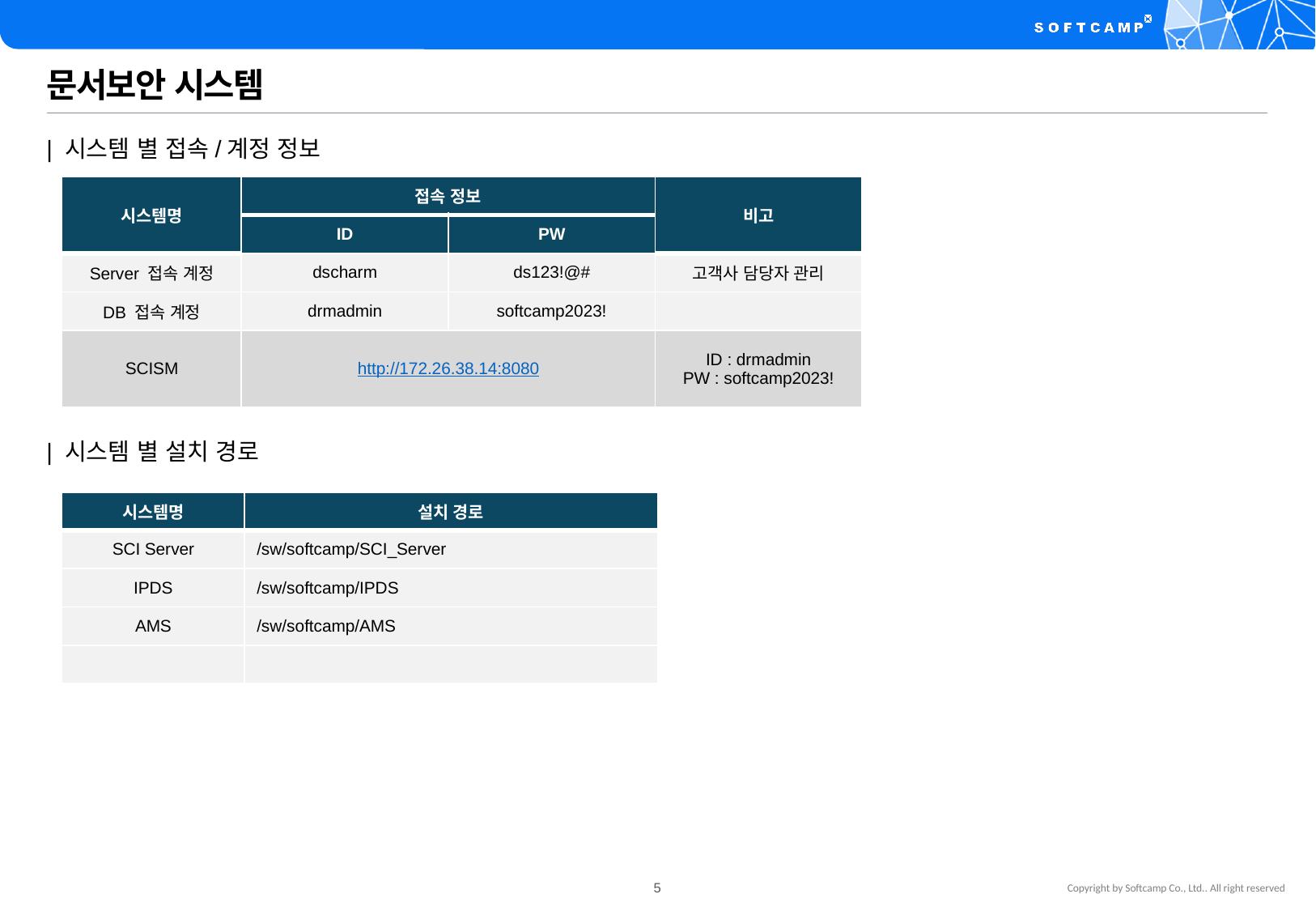

# 문서보안 시스템
| 시스템 별 접속/계정 정보
| 시스템명 | 접속 정보 |  | 비고 |
| --- | --- | --- | --- |
|  | ID | PW |  |
| Server 접속 계정 | dscharm | ds123!@# | 고객사 담당자 관리 |
| DB 접속 계정 | drmadmin | softcamp2023! |  |
| SCISM | http://172.26.38.14:8080 |  | ID : drmadmin PW : softcamp2023! |
| 시스템 별 설치 경로
| 시스템명 | 설치 경로 |
| --- | --- |
| SCI Server | /sw/softcamp/SCI\_Server |
| IPDS | /sw/softcamp/IPDS |
| AMS | /sw/softcamp/AMS |
|  |  |